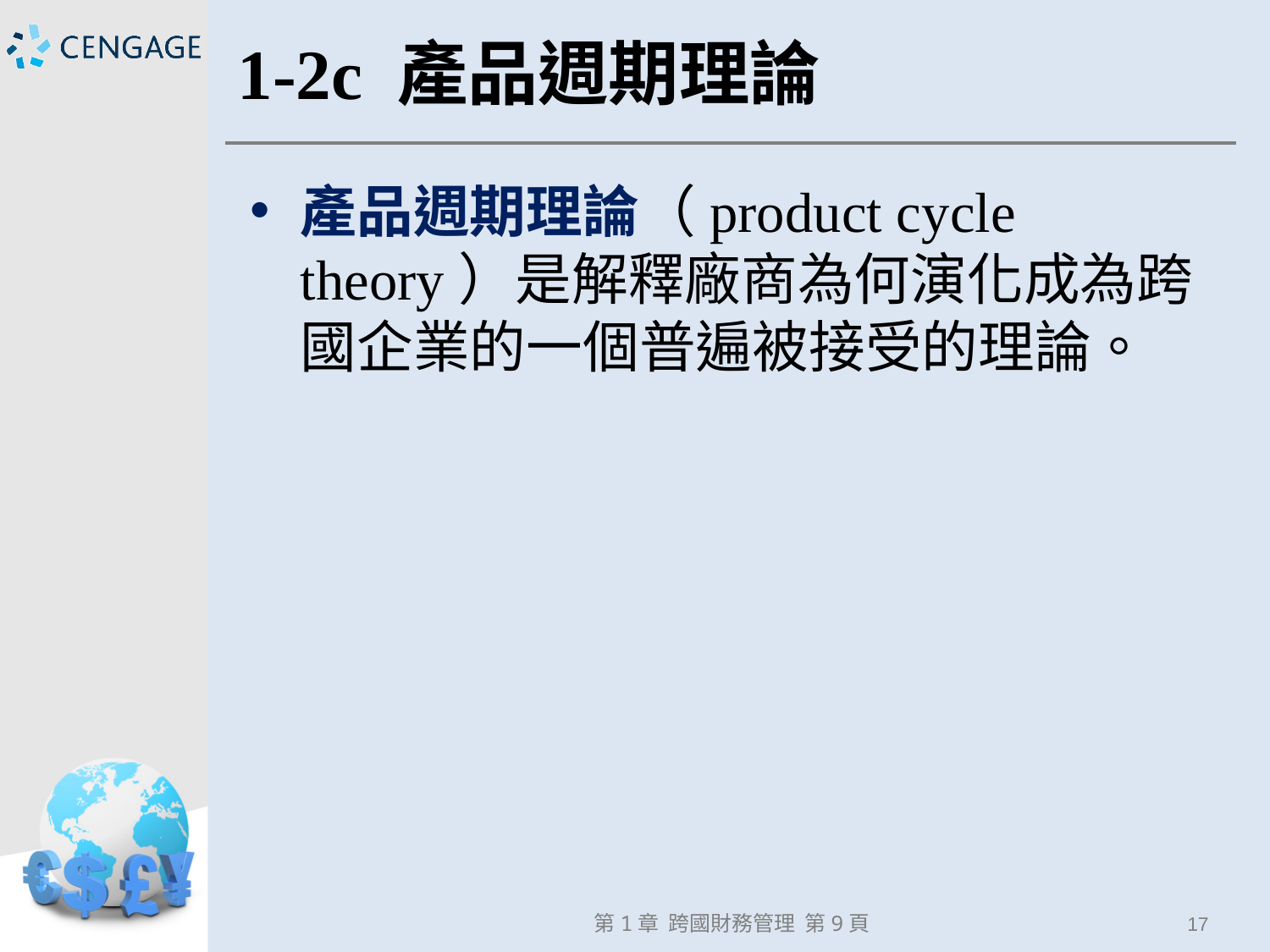

# 1-2c 產品週期理論
產品週期理論（product cycle theory）是解釋廠商為何演化成為跨國企業的一個普遍被接受的理論。
第1章  跨國財務管理  第9頁
17